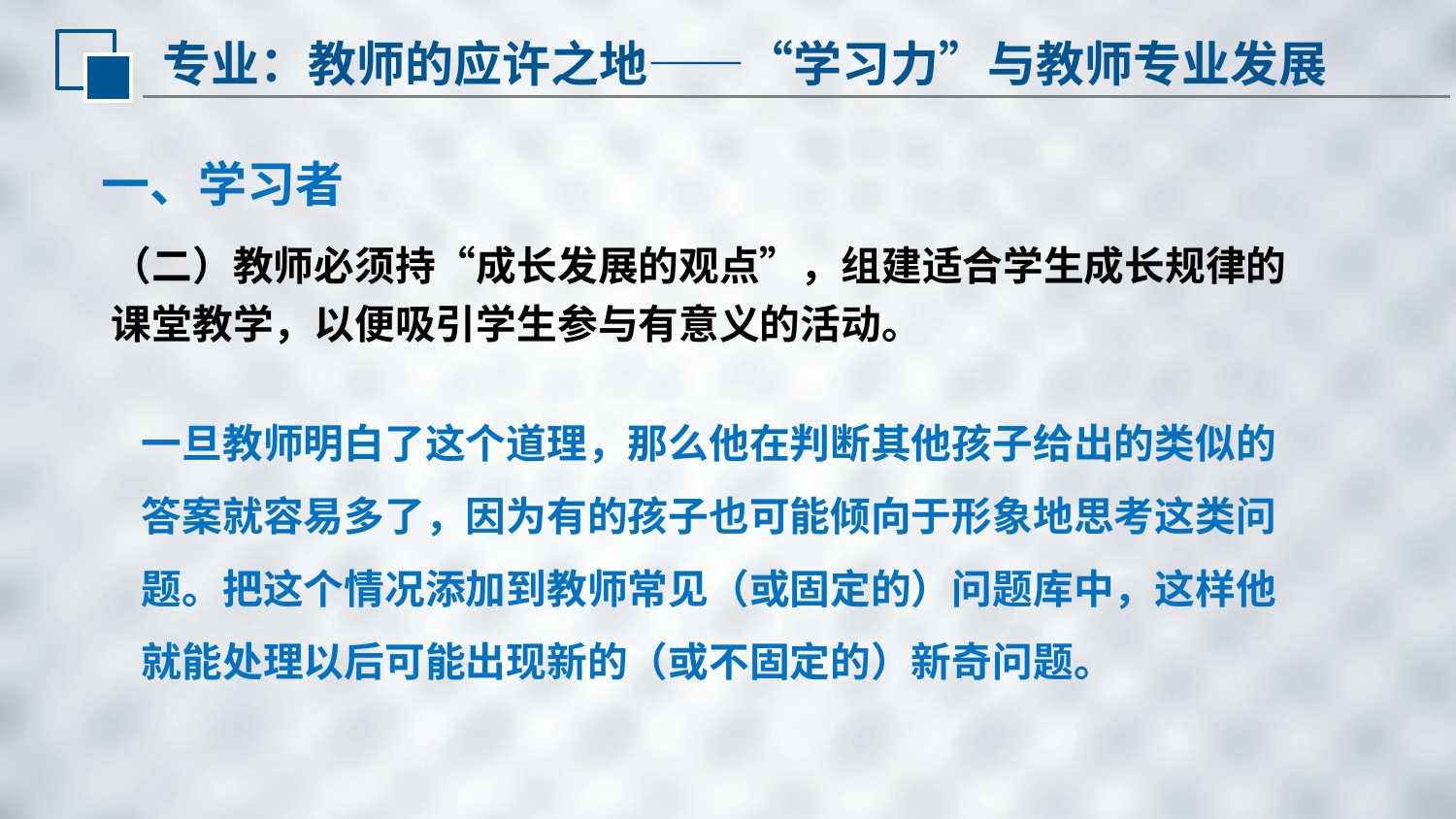

专业：教师的应许之地——“学习力”与教师专业发展

一、学习者
（二）教师必须持“成长发展的观点”，组建适合学生成长规律的课堂教学，以便吸引学生参与有意义的活动。
一旦教师明白了这个道理，那么他在判断其他孩子给出的类似的答案就容易多了，因为有的孩子也可能倾向于形象地思考这类问题。把这个情况添加到教师常见（或固定的）问题库中，这样他就能处理以后可能出现新的（或不固定的）新奇问题。